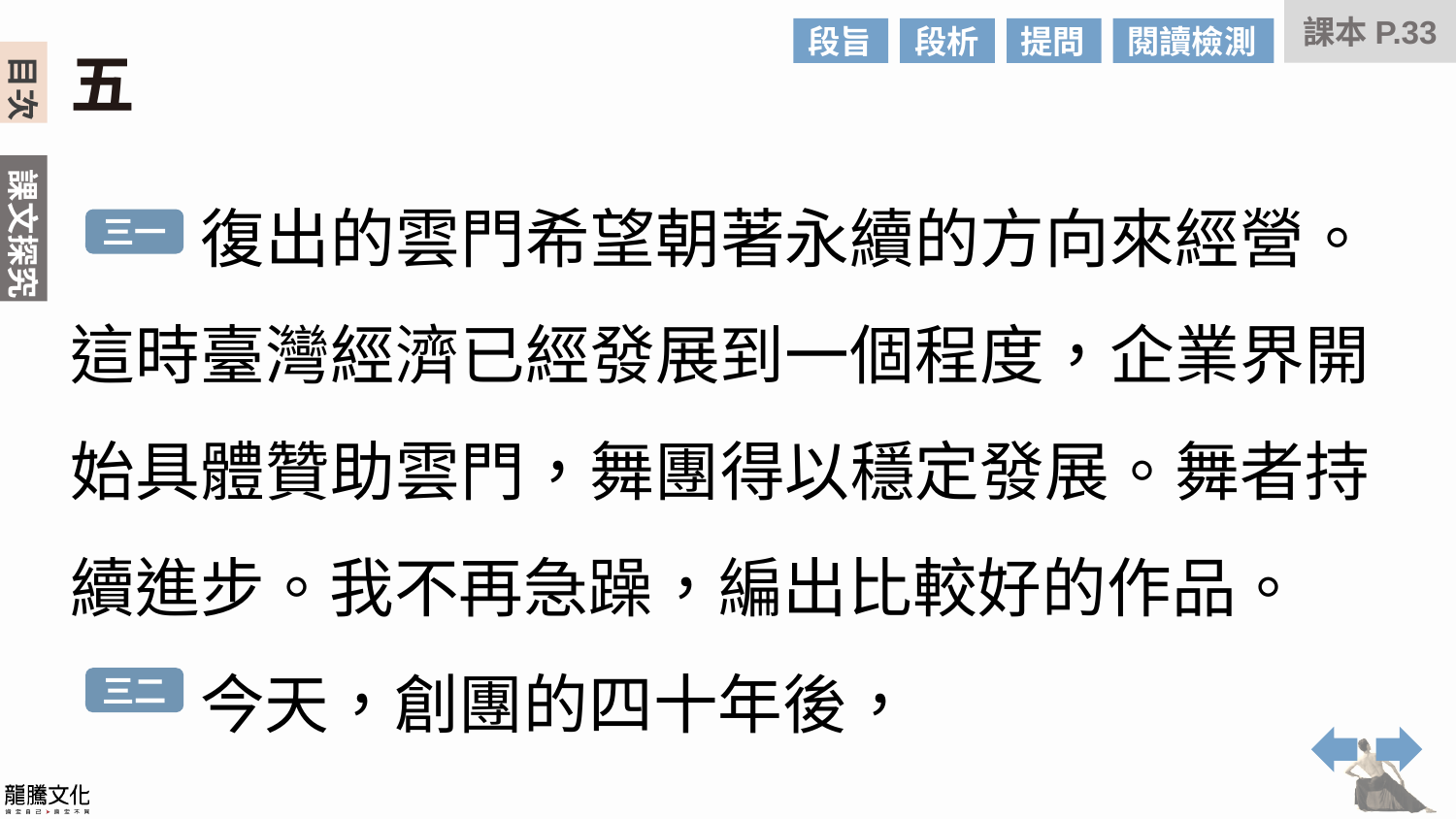

課本P.33
段旨
段析
提問
閱讀檢測
五
　　復出的雲門希望朝著永續的方向來經營。這時臺灣經濟已經發展到一個程度，企業界開始具體贊助雲門，舞團得以穩定發展。舞者持續進步。我不再急躁，編出比較好的作品。
　　今天，創團的四十年後，
三一
三二